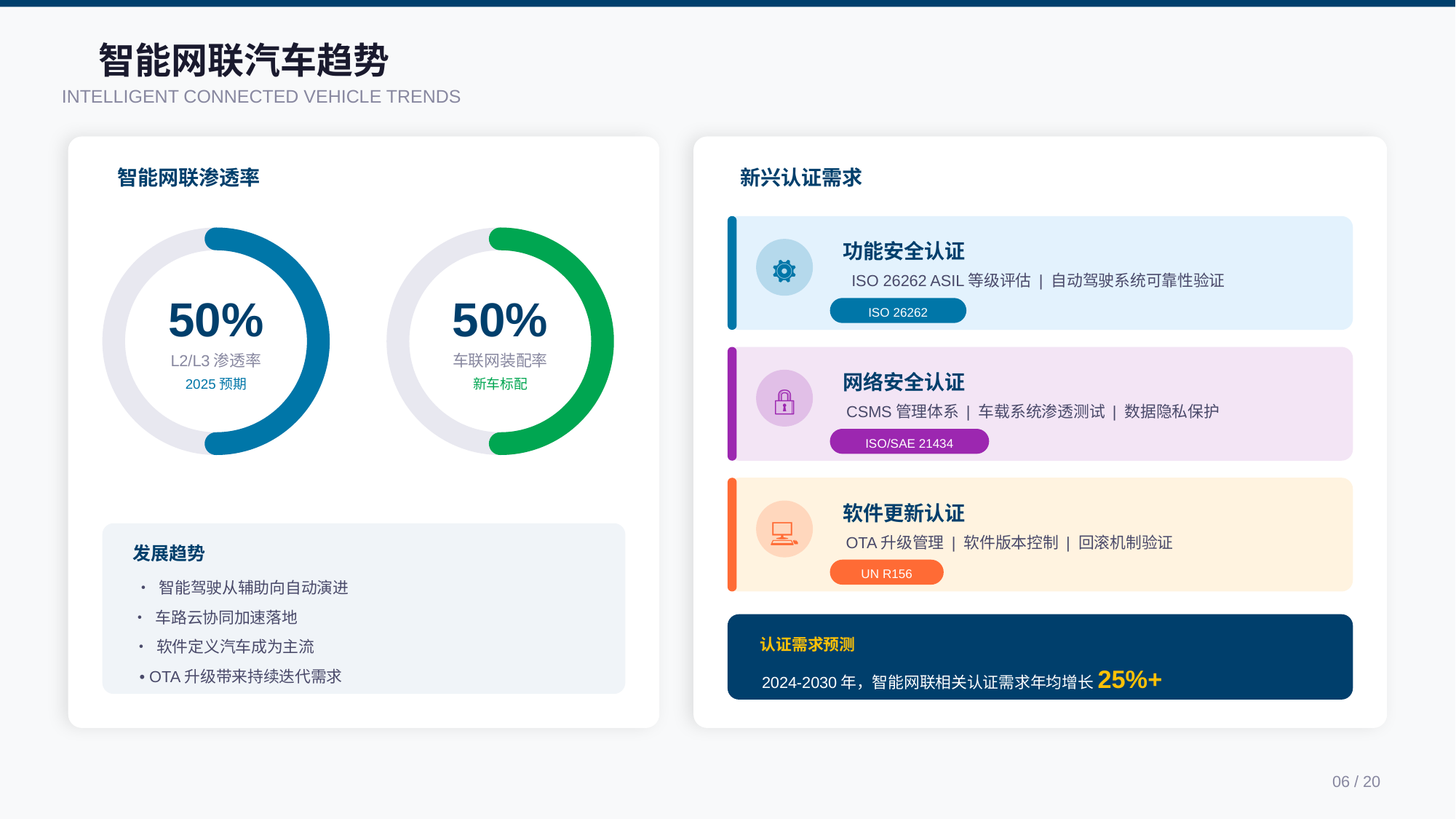

智能网联汽车趋势
INTELLIGENT CONNECTED VEHICLE TRENDS

智能网联渗透率

50%
L2/L3渗透率
2025预期

50%
车联网装配率
新车标配

发展趋势
• 智能驾驶从辅助向自动演进
• 车路云协同加速落地
• 软件定义汽车成为主流
• OTA升级带来持续迭代需求

新兴认证需求

功能安全认证

⚙️
ISO 26262 ASIL等级评估 | 自动驾驶系统可靠性验证

ISO 26262

网络安全认证

🔒
CSMS管理体系 | 车载系统渗透测试 | 数据隐私保护

ISO/SAE 21434

软件更新认证

💻
OTA升级管理 | 软件版本控制 | 回滚机制验证

UN R156

认证需求预测
2024-2030年，智能网联相关认证需求年均增长25%+
06 / 20